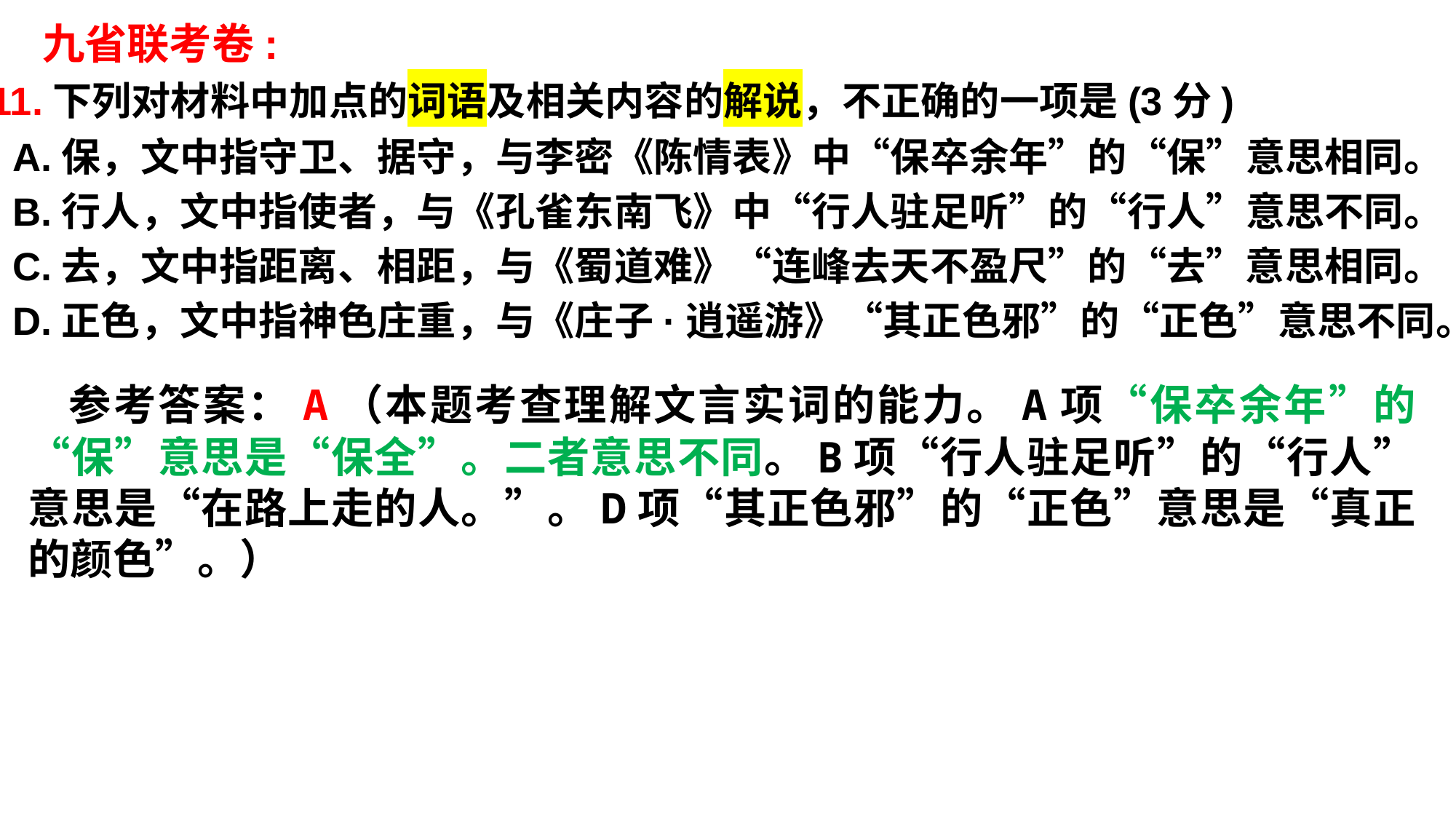

九省联考卷:
# 11.下列对材料中加点的词语及相关内容的解说，不正确的一项是(3分) A.保，文中指守卫、据守，与李密《陈情表》中“保卒余年”的“保”意思相同。 B.行人，文中指使者，与《孔雀东南飞》中“行人驻足听”的“行人”意思不同。 C.去，文中指距离、相距，与《蜀道难》“连峰去天不盈尺”的“去”意思相同。 D.正色，文中指神色庄重，与《庄子·逍遥游》“其正色邪”的“正色”意思不同。
  参考答案：A（本题考查理解文言实词的能力。A项“保卒余年”的“保”意思是“保全”。二者意思不同。B项“行人驻足听”的“行人”意思是“在路上走的人。”。D项“其正色邪”的“正色”意思是“真正的颜色”。）